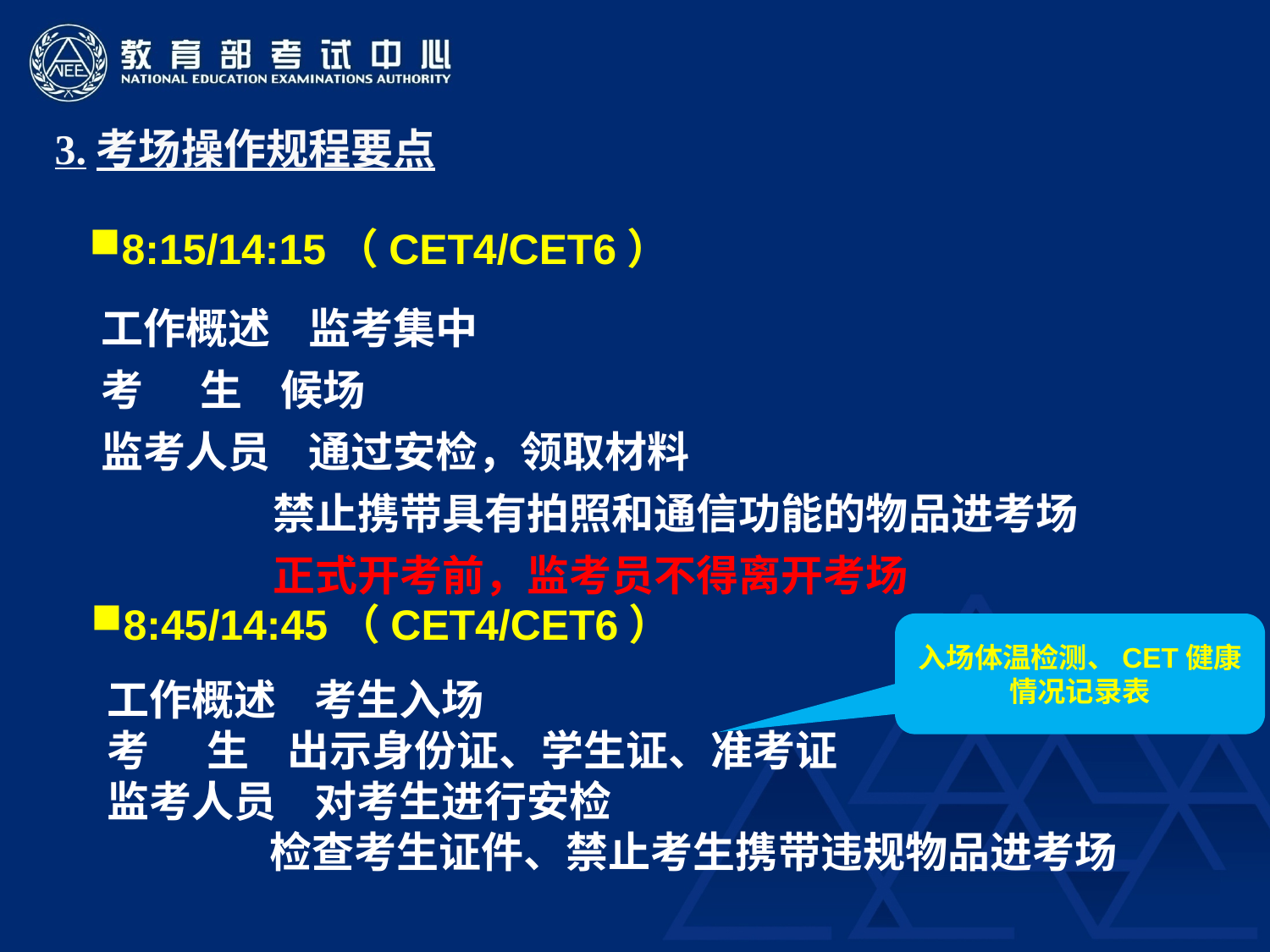

3.考场操作规程要点
8:15/14:15（CET4/CET6）
工作概述    监考集中
考      生    候场
监考人员    通过安检，领取材料
                 禁止携带具有拍照和通信功能的物品进考场
                 正式开考前，监考员不得离开考场
8:45/14:45（CET4/CET6）
入场体温检测、CET健康
情况记录表
工作概述    考生入场
考      生    出示身份证、学生证、准考证
监考人员    对考生进行安检
                检查考生证件、禁止考生携带违规物品进考场